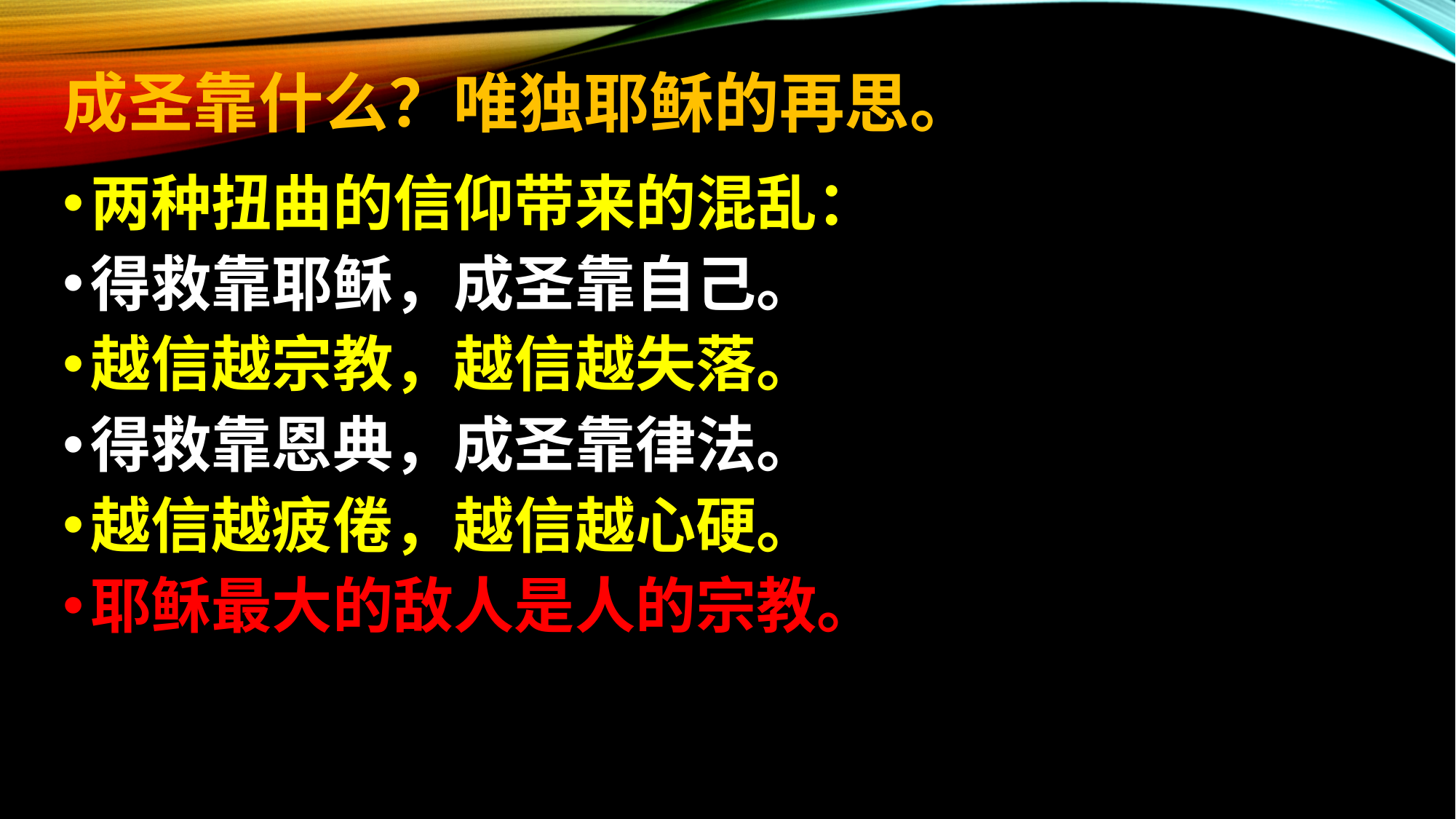

# 成圣靠什么？唯独耶稣的再思。
两种扭曲的信仰带来的混乱：
得救靠耶稣，成圣靠自己。
越信越宗教，越信越失落。
得救靠恩典，成圣靠律法。
越信越疲倦，越信越心硬。
耶稣最大的敌人是人的宗教。